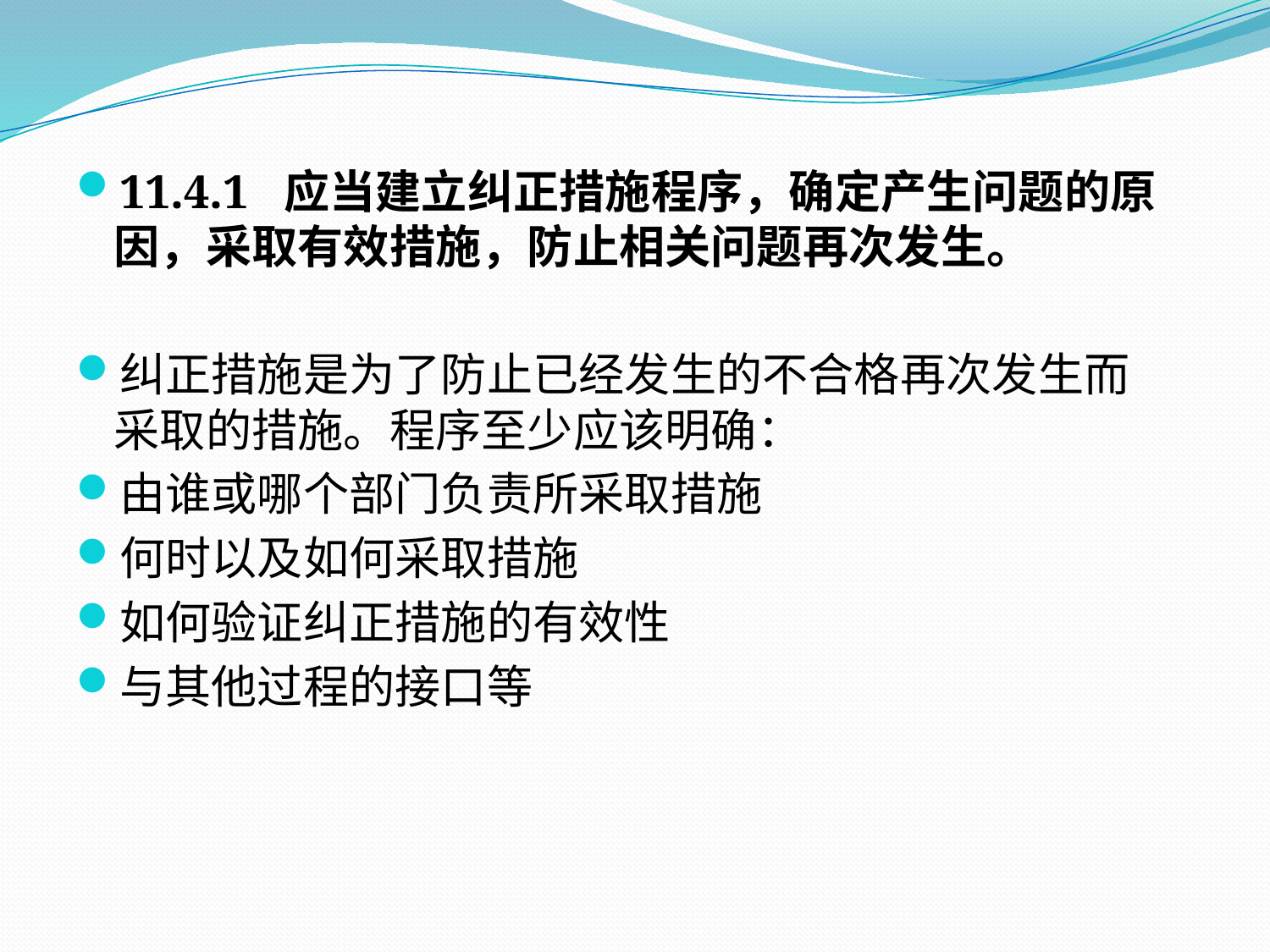

11.4.1  应当建立纠正措施程序，确定产生问题的原因，采取有效措施，防止相关问题再次发生。

纠正措施是为了防止已经发生的不合格再次发生而采取的措施。程序至少应该明确：
由谁或哪个部门负责所采取措施
何时以及如何采取措施
如何验证纠正措施的有效性
与其他过程的接口等